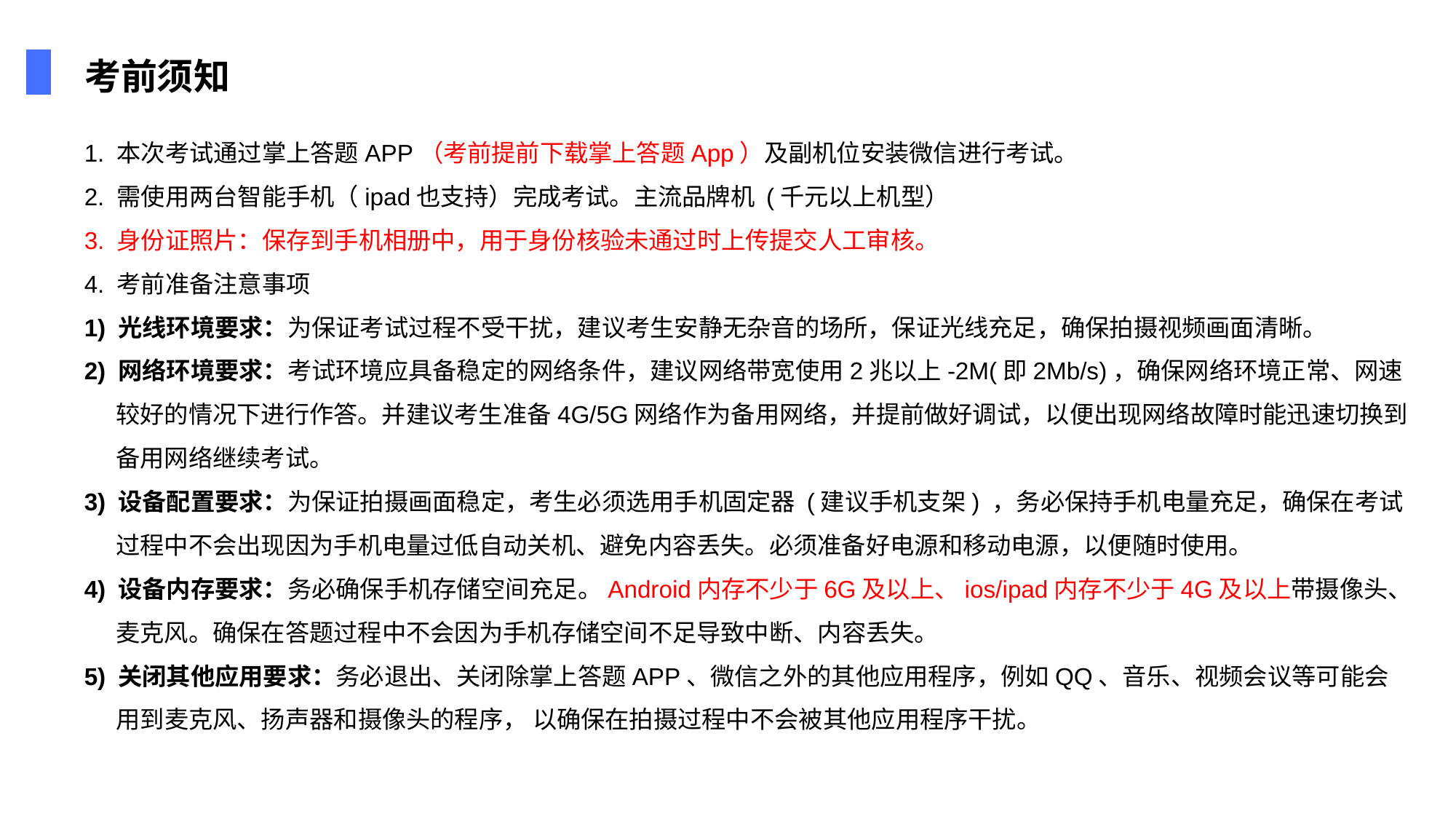

考前须知
1. 本次考试通过掌上答题APP（考前提前下载掌上答题App）及副机位安装微信进行考试。
2. 需使用两台智能手机（ipad也支持）完成考试。主流品牌机 (千元以上机型）
3. 身份证照片：保存到手机相册中，用于身份核验未通过时上传提交人工审核。
4. 考前准备注意事项
1) 光线环境要求：为保证考试过程不受干扰，建议考生安静无杂音的场所，保证光线充足，确保拍摄视频画面清晰。
2) 网络环境要求：考试环境应具备稳定的网络条件，建议网络带宽使用2兆以上-2M(即2Mb/s)，确保网络环境正常、网速较好的情况下进行作答。并建议考生准备4G/5G网络作为备用网络，并提前做好调试，以便出现网络故障时能迅速切换到备用网络继续考试。
3) 设备配置要求：为保证拍摄画面稳定，考生必须选用手机固定器 (建议手机支架) ，务必保持手机电量充足，确保在考试过程中不会出现因为手机电量过低自动关机、避免内容丢失。必须准备好电源和移动电源，以便随时使用。
4) 设备内存要求：务必确保手机存储空间充足。Android内存不少于6G及以上、ios/ipad内存不少于4G及以上带摄像头、麦克风。确保在答题过程中不会因为手机存储空间不足导致中断、内容丢失。
5) 关闭其他应用要求：务必退出、关闭除掌上答题APP、微信之外的其他应用程序，例如QQ、音乐、视频会议等可能会用到麦克风、扬声器和摄像头的程序， 以确保在拍摄过程中不会被其他应用程序干扰。